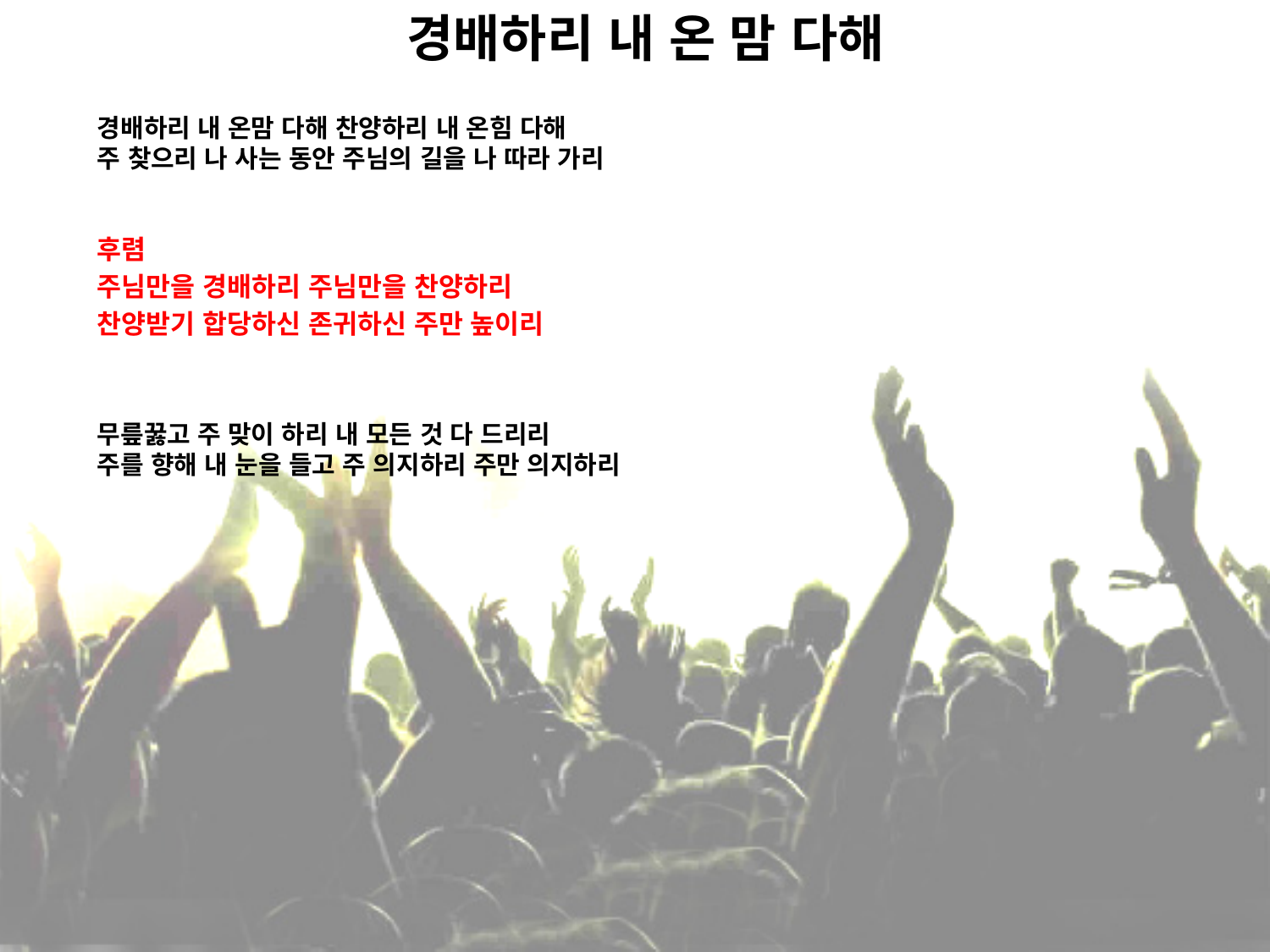

# 경배하리 내 온 맘 다해
경배하리 내 온맘 다해 찬양하리 내 온힘 다해
주 찾으리 나 사는 동안 주님의 길을 나 따라 가리

후렴
주님만을 경배하리 주님만을 찬양하리
찬양받기 합당하신 존귀하신 주만 높이리

무릎꿇고 주 맞이 하리 내 모든 것 다 드리리
주를 향해 내 눈을 들고 주 의지하리 주만 의지하리